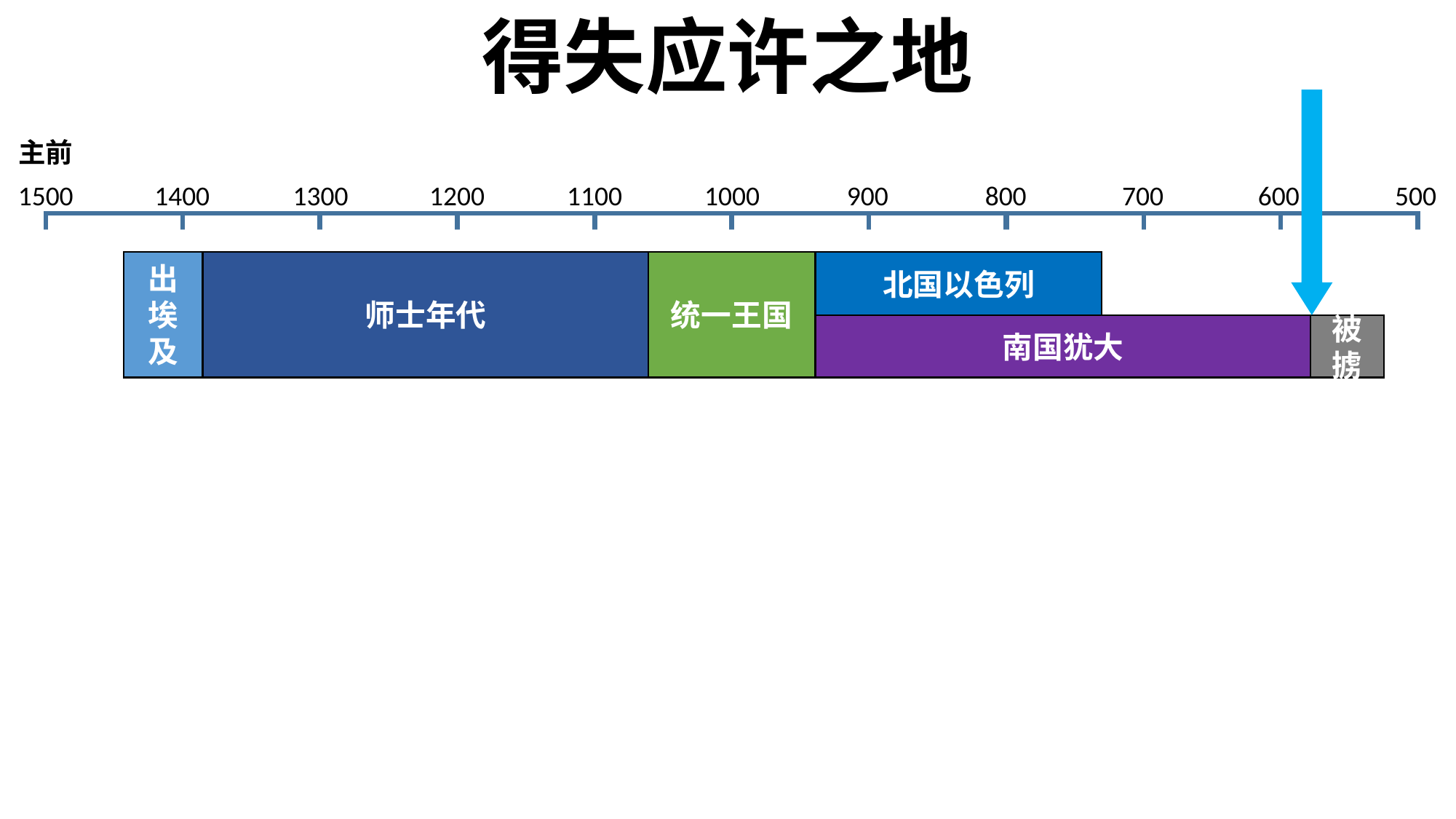

得失应许之地

主前
1500
1400
1300
1200
1100
1000
900
800
700
600
500

统一王国
北国以色列
师士年代
出埃及
被掳
南国犹大